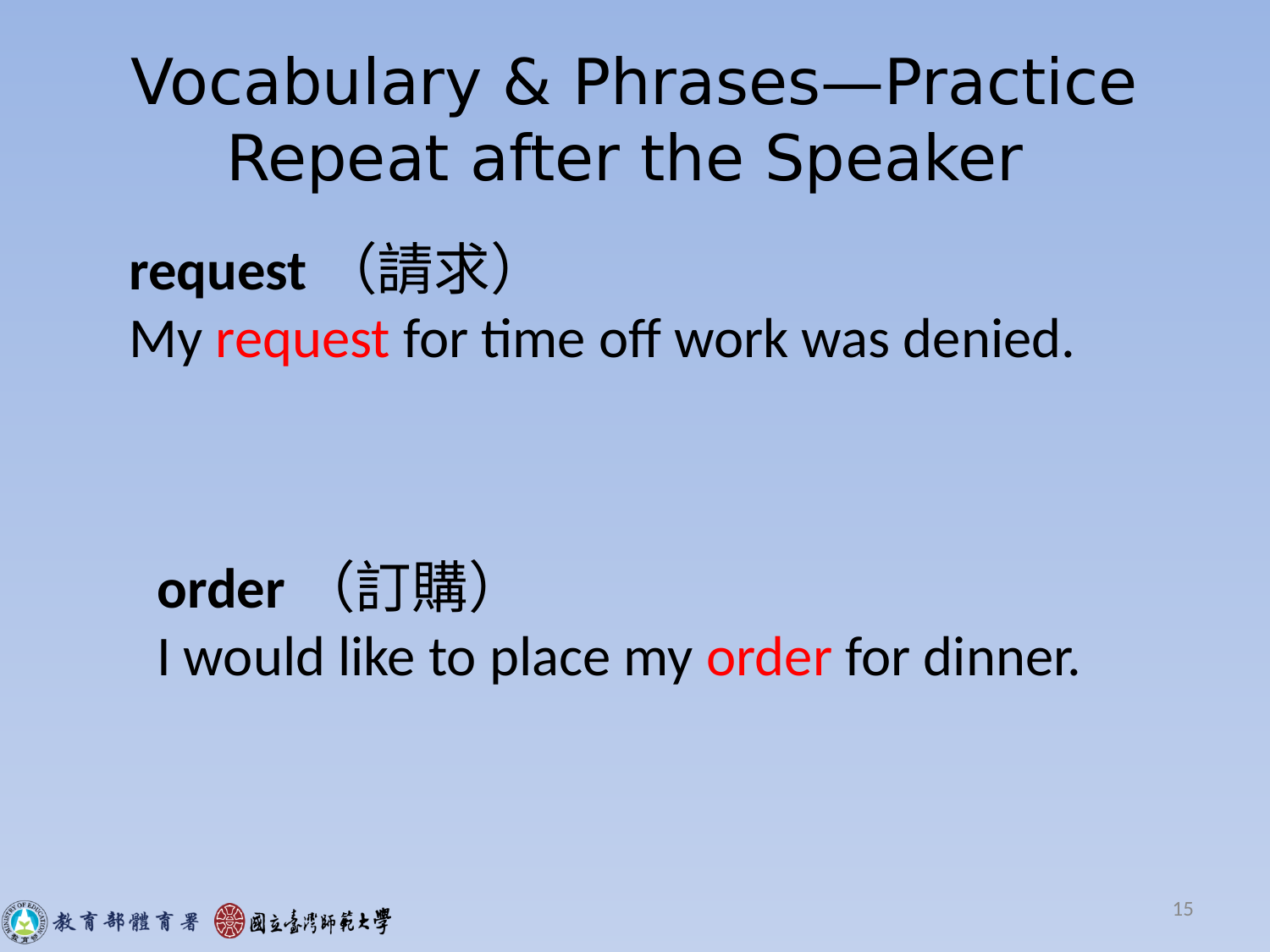

# Vocabulary & Phrases—Practice Repeat after the Speaker
request（請求）
My request for time off work was denied.
order（訂購）
I would like to place my order for dinner.
15